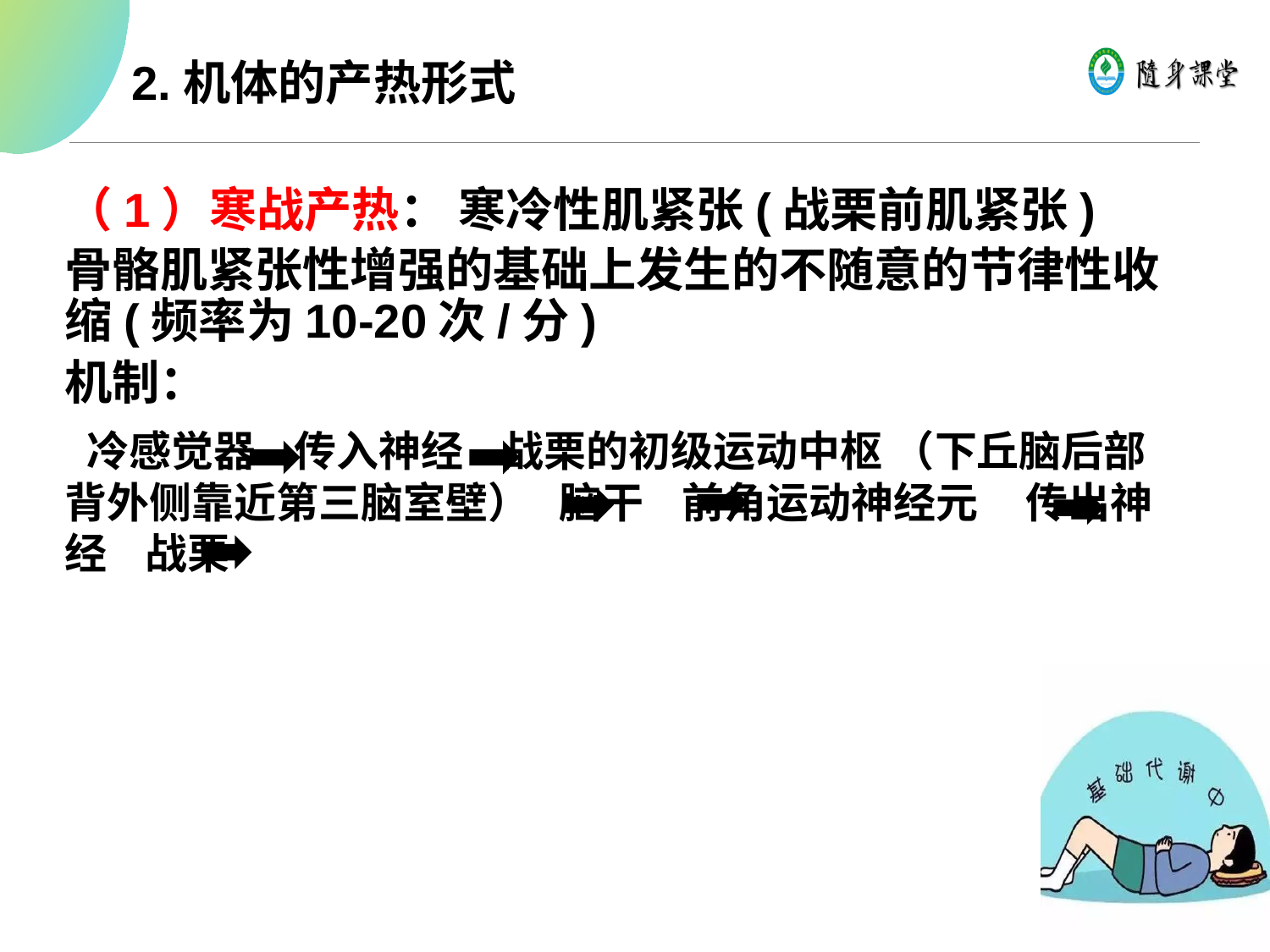

2.机体的产热形式
（1）寒战产热： 寒冷性肌紧张(战栗前肌紧张)
骨骼肌紧张性增强的基础上发生的不随意的节律性收缩(频率为10-20次/分)
机制：
 冷感觉器    传入神经    战栗的初级运动中枢 （下丘脑后部背外侧靠近第三脑室壁）   脑干    前角运动神经元     传出神经    战栗